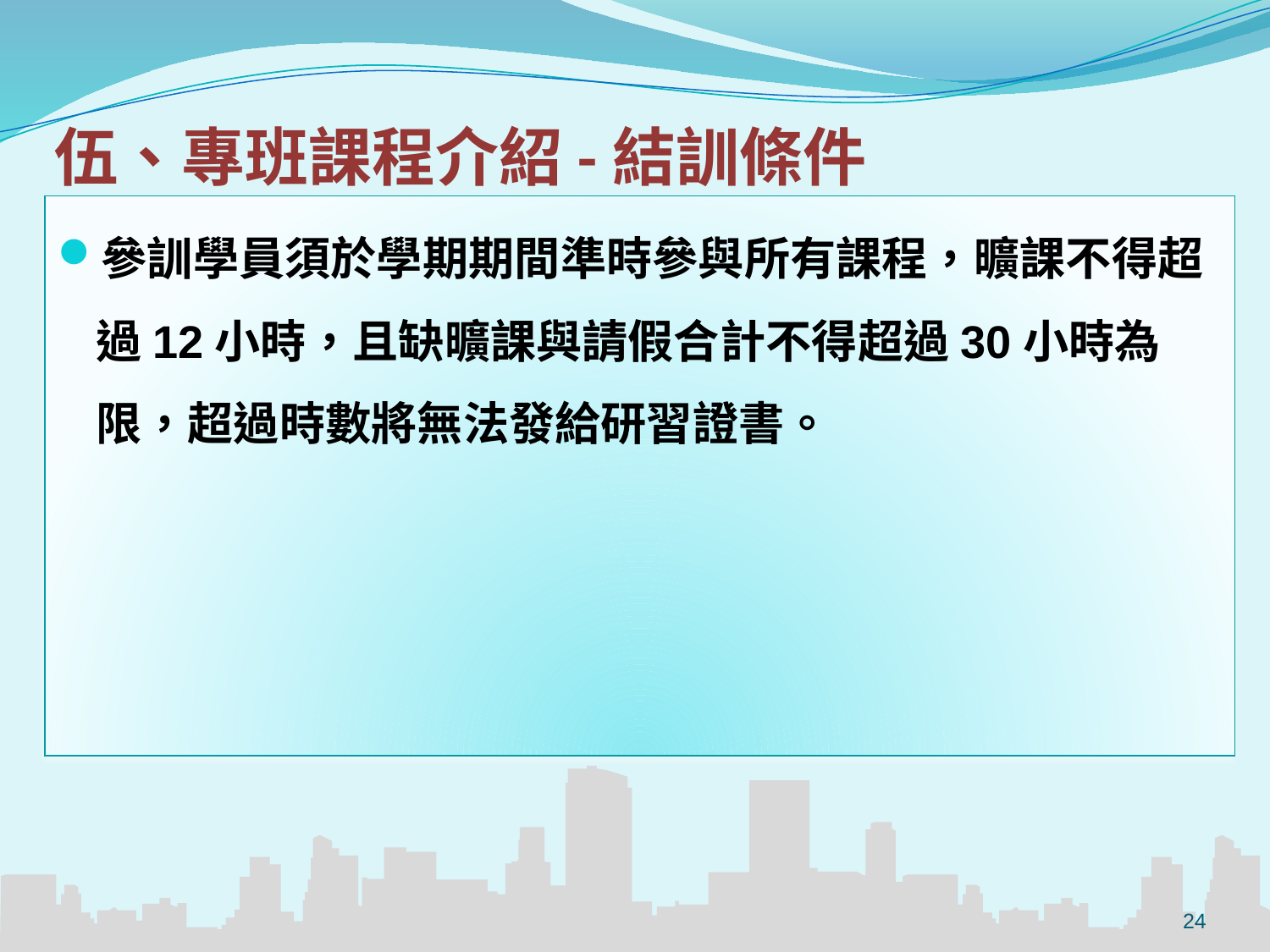

# 伍、專班課程介紹-結訓條件
參訓學員須於學期期間準時參與所有課程，曠課不得超過12小時，且缺曠課與請假合計不得超過30小時為限，超過時數將無法發給研習證書。
24